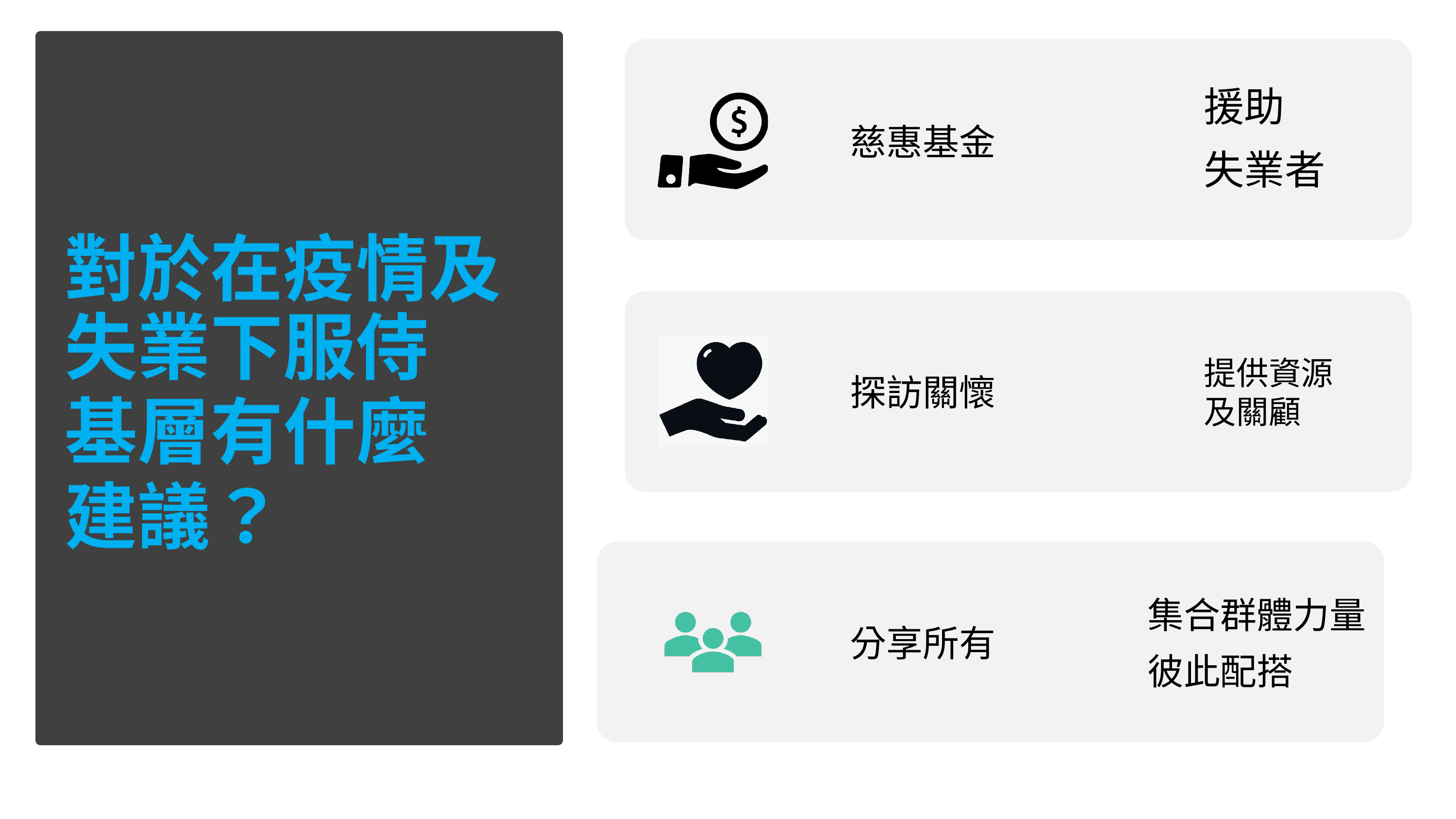

慈惠基金

援助
失業者

探訪關懷
提供資源及關顧
分享所有
集合群體力量
彼此配搭
對於在疫情及失業下服侍
基層有什麼
建議？